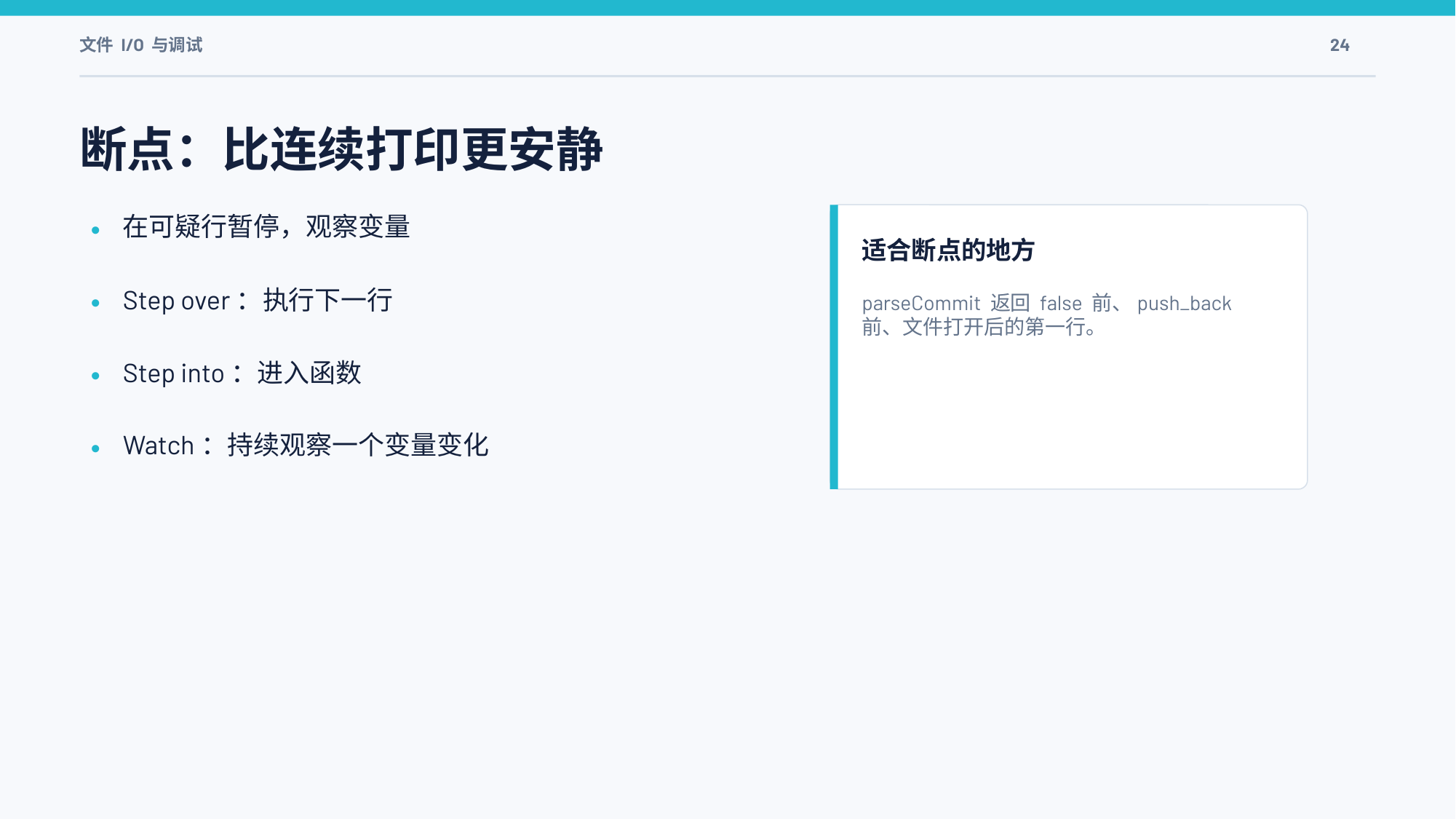

文件 I/O 与调试
24

断点：比连续打印更安静

•
在可疑行暂停，观察变量
适合断点的地方
•
Step over：执行下一行
parseCommit 返回 false 前、push_back 前、文件打开后的第一行。
•
Step into：进入函数
•
Watch：持续观察一个变量变化